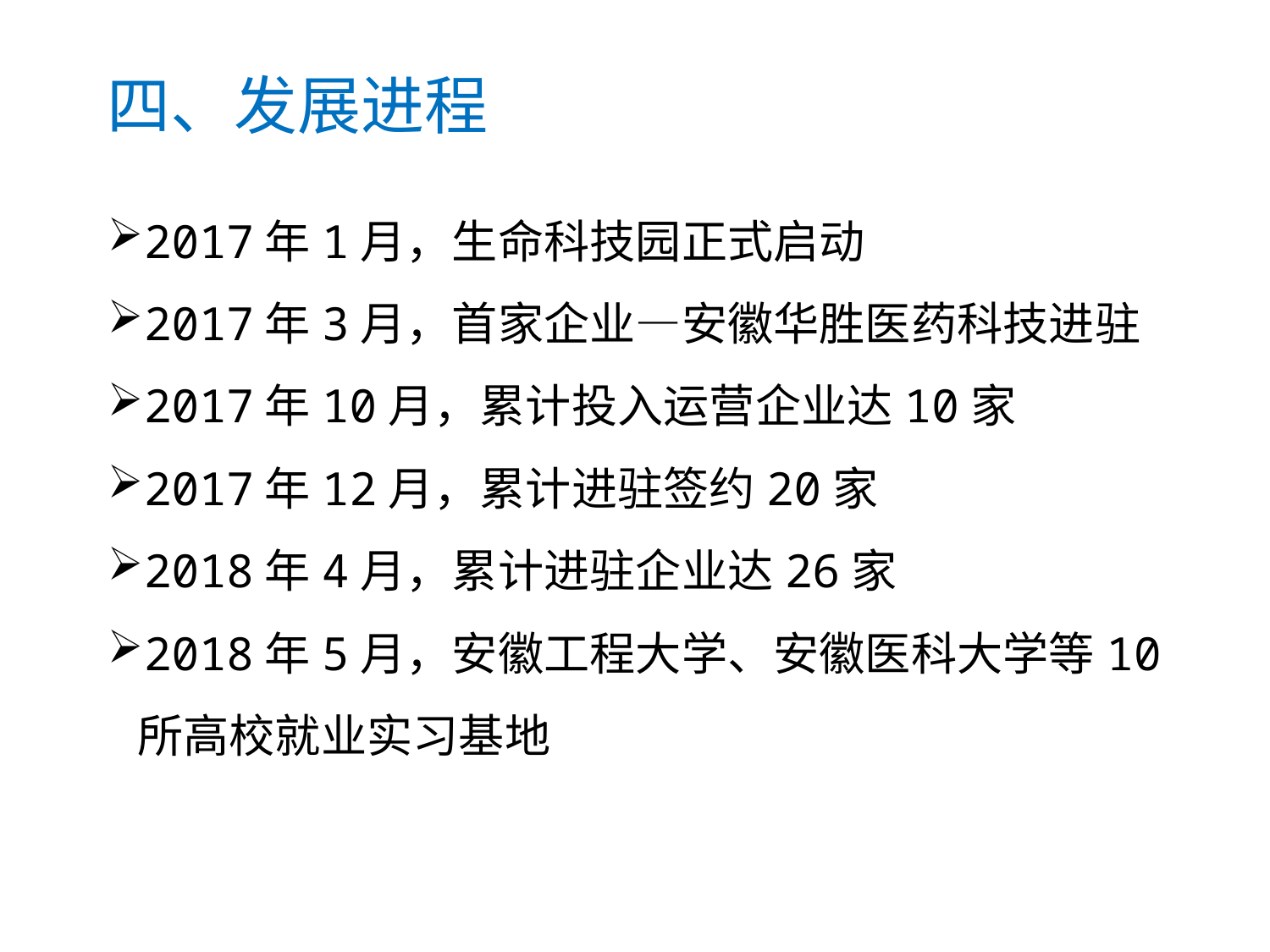

四、发展进程
2017年1月，生命科技园正式启动
2017年3月，首家企业—安徽华胜医药科技进驻
2017年10月，累计投入运营企业达10家
2017年12月，累计进驻签约20家
2018年4月，累计进驻企业达26家
2018年5月，安徽工程大学、安徽医科大学等10所高校就业实习基地